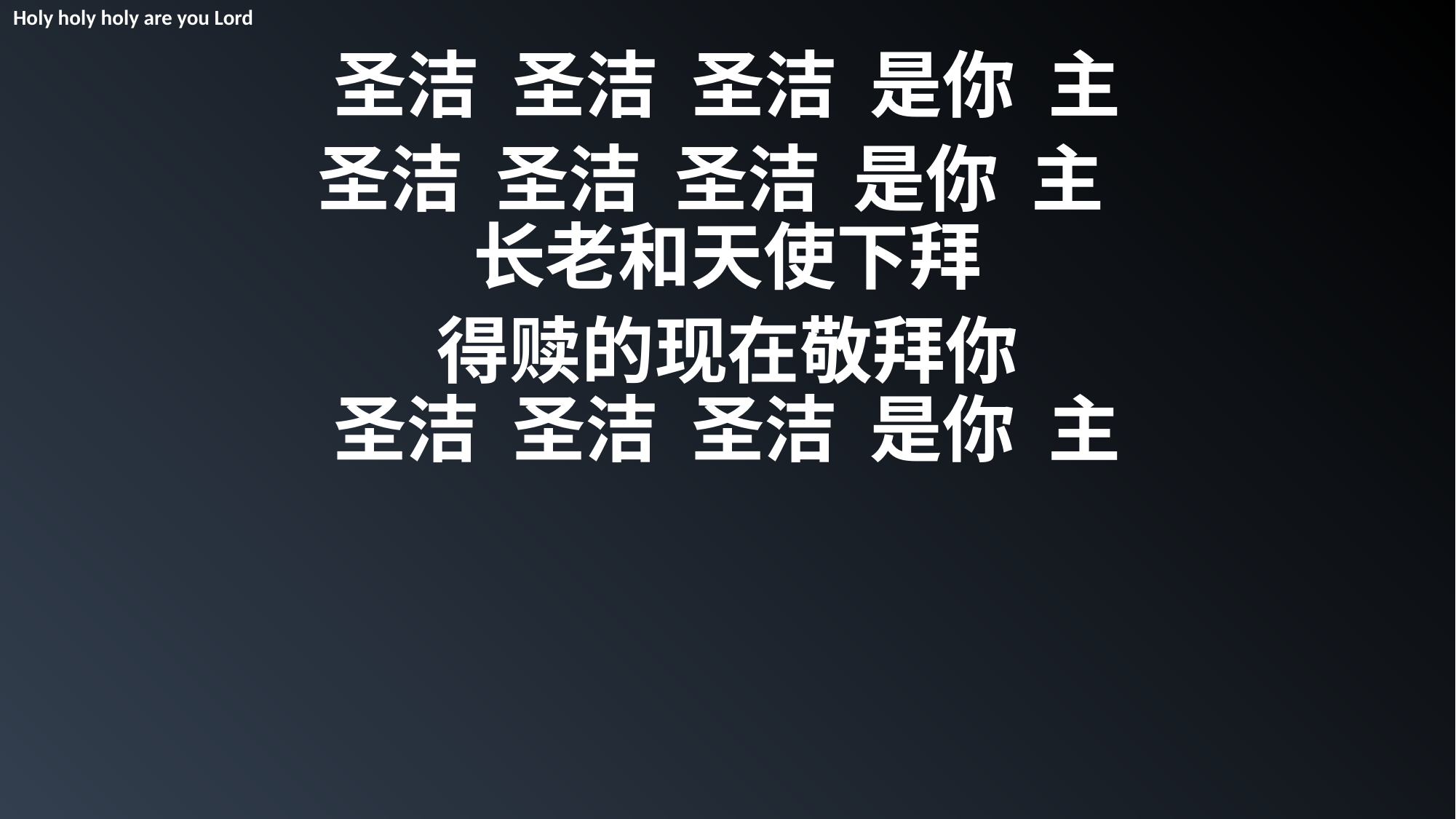

Holy holy holy are you Lord
圣洁  圣洁  圣洁  是你  主
圣洁  圣洁  圣洁  是你  主
长老和天使下拜
得赎的现在敬拜你
圣洁  圣洁  圣洁  是你  主